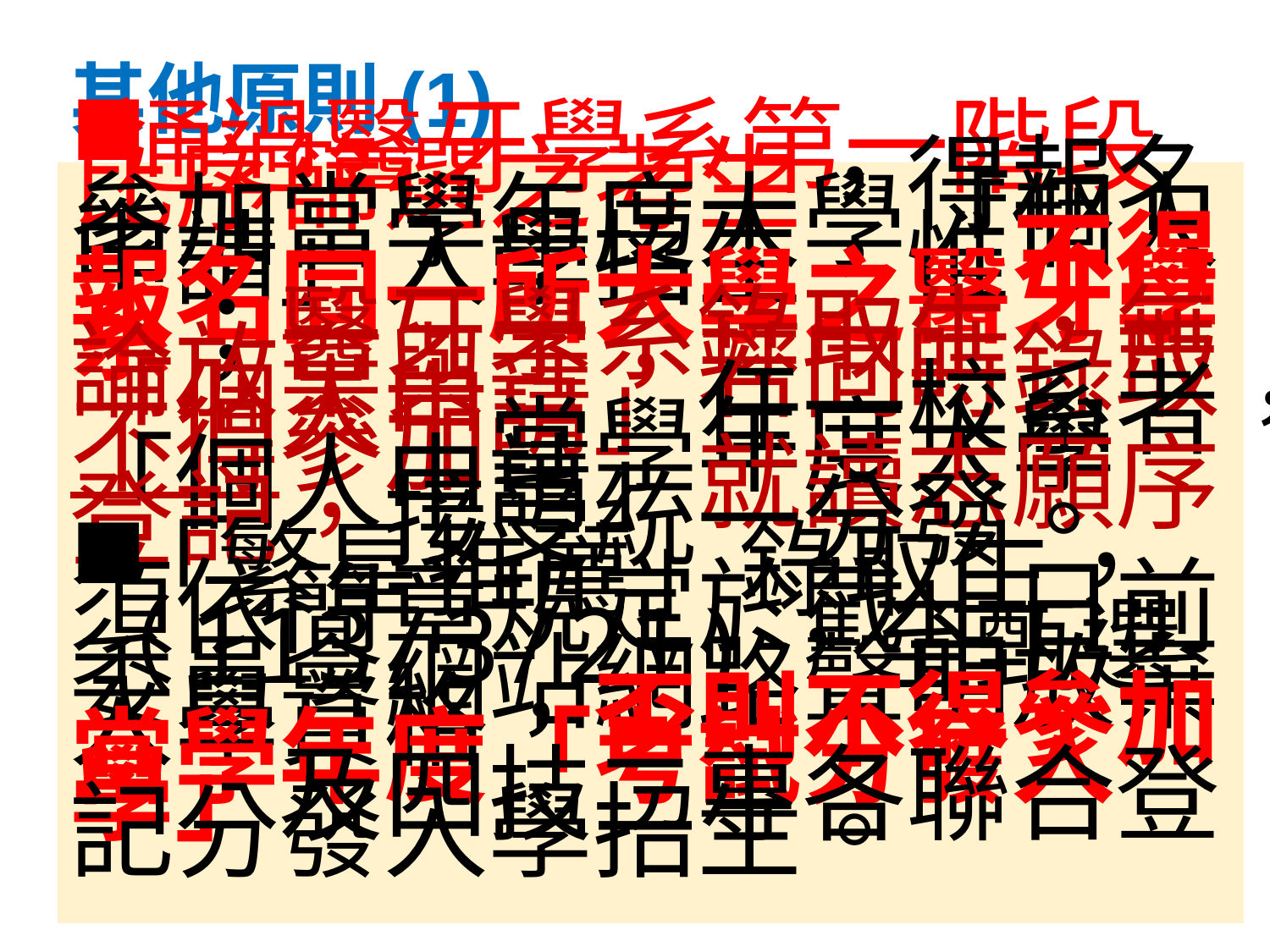

其他原則(1)
通過醫牙學系第一階段比序篩選之考生，得報名參加當學年度大學「個人申請」入學招生，惟不得報名同一所大學之醫牙學系；醫牙學系錄取生，無論放棄與否，若同時錄取「個人申請」任一校系者，不得參加當學年度大學「個人申請」就讀志願序登記，接受統一分發。
「繁星推薦」錄取生，須依簡章規定於截止日前（113/3/21)，至甄選委員會網站網路聲明放棄入學資格，否則不得參加當學年度「考試分發入學」及四技二專各聯合登記分發入學招生。